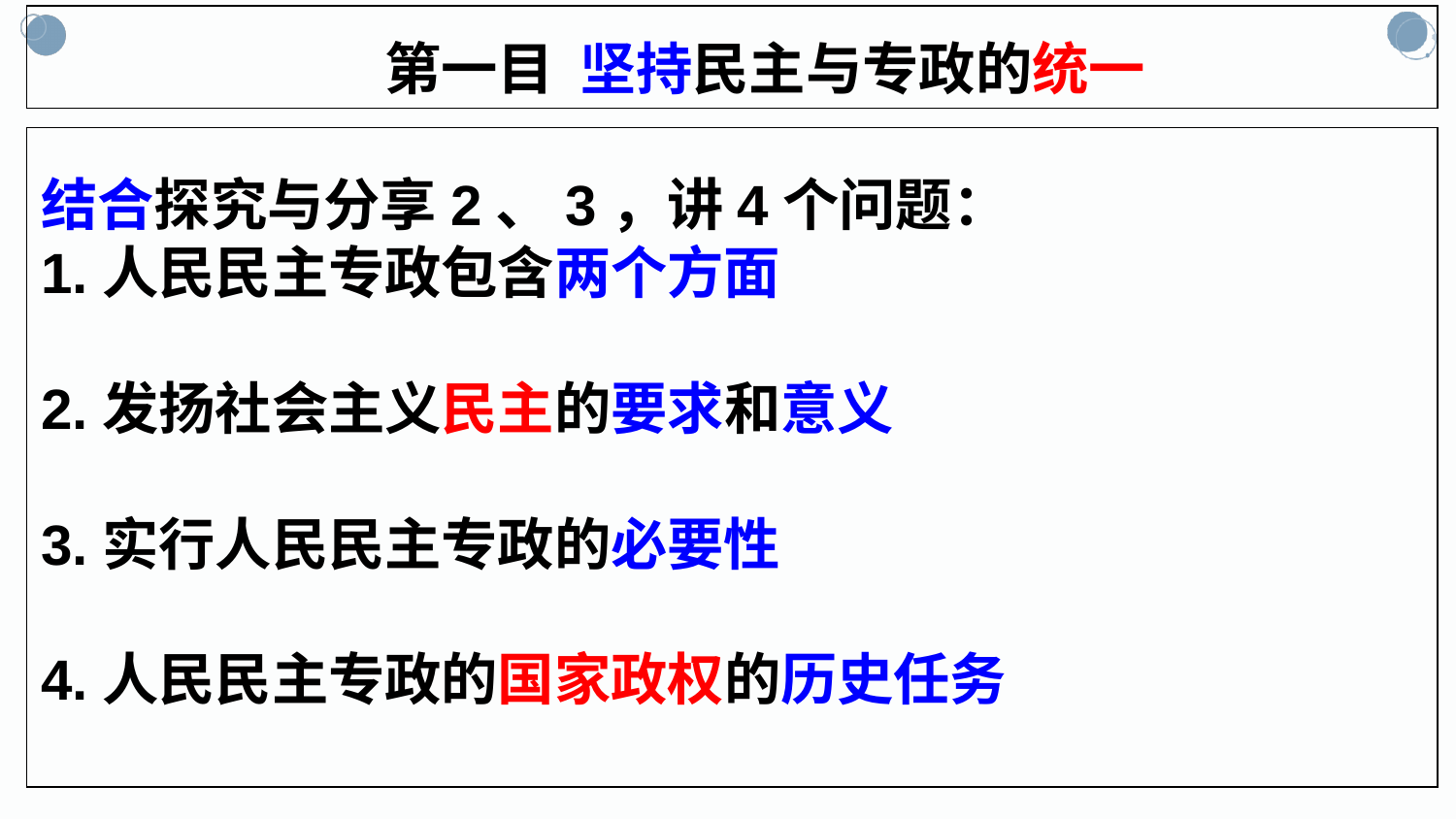

第一目  坚持民主与专政的统一
结合探究与分享2、3，讲4个问题：
1.人民民主专政包含两个方面

2.发扬社会主义民主的要求和意义

3.实行人民民主专政的必要性

4.人民民主专政的国家政权的历史任务